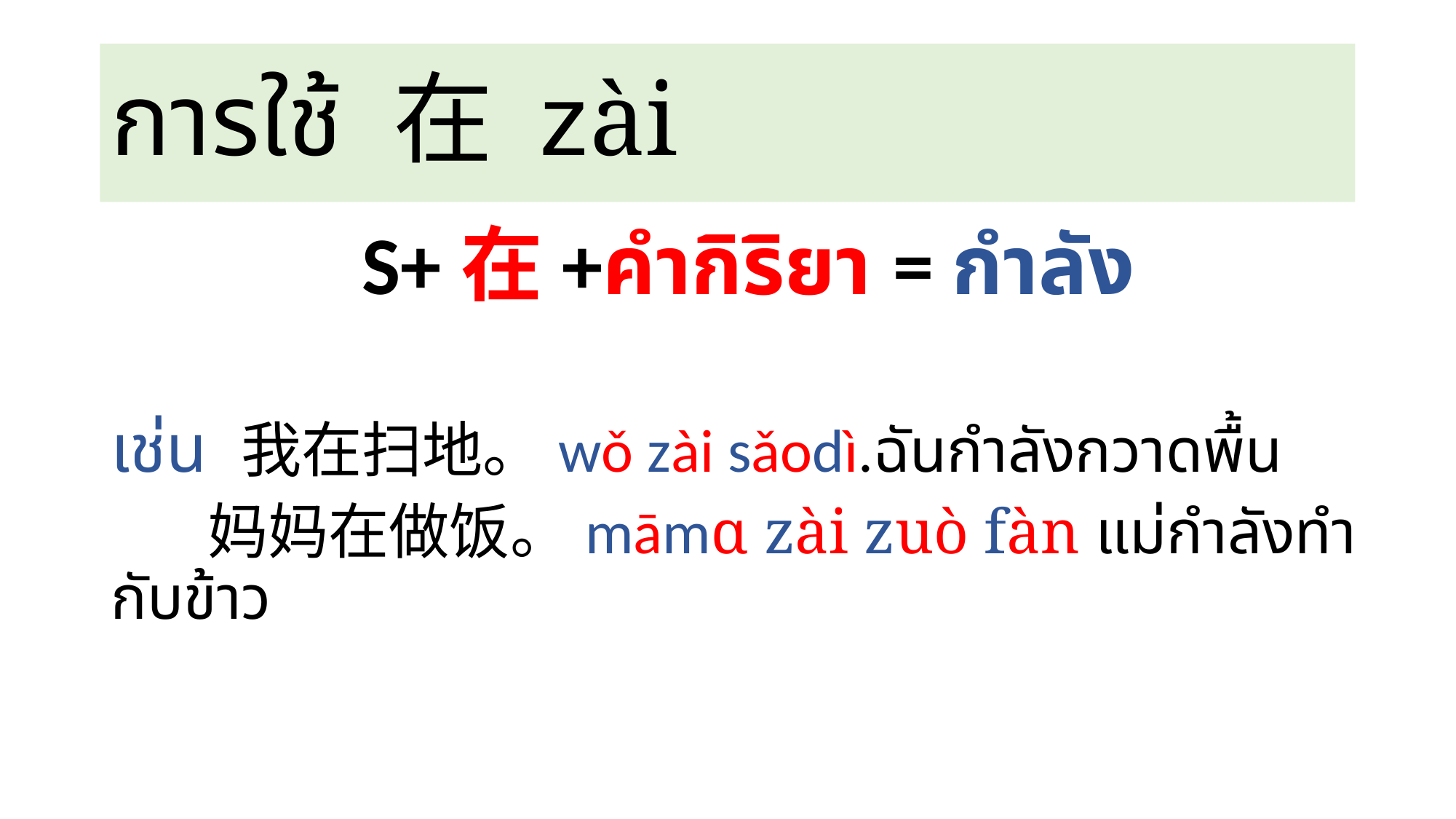

# การใช้ 在 zài
S+在+คำกิริยา = กำลัง

เช่น 我在扫地。wǒ zài sǎodì.ฉันกำลังกวาดพื้น
      妈妈在做饭。māmɑ zài zuò fàn แม่กำลังทำกับข้าว